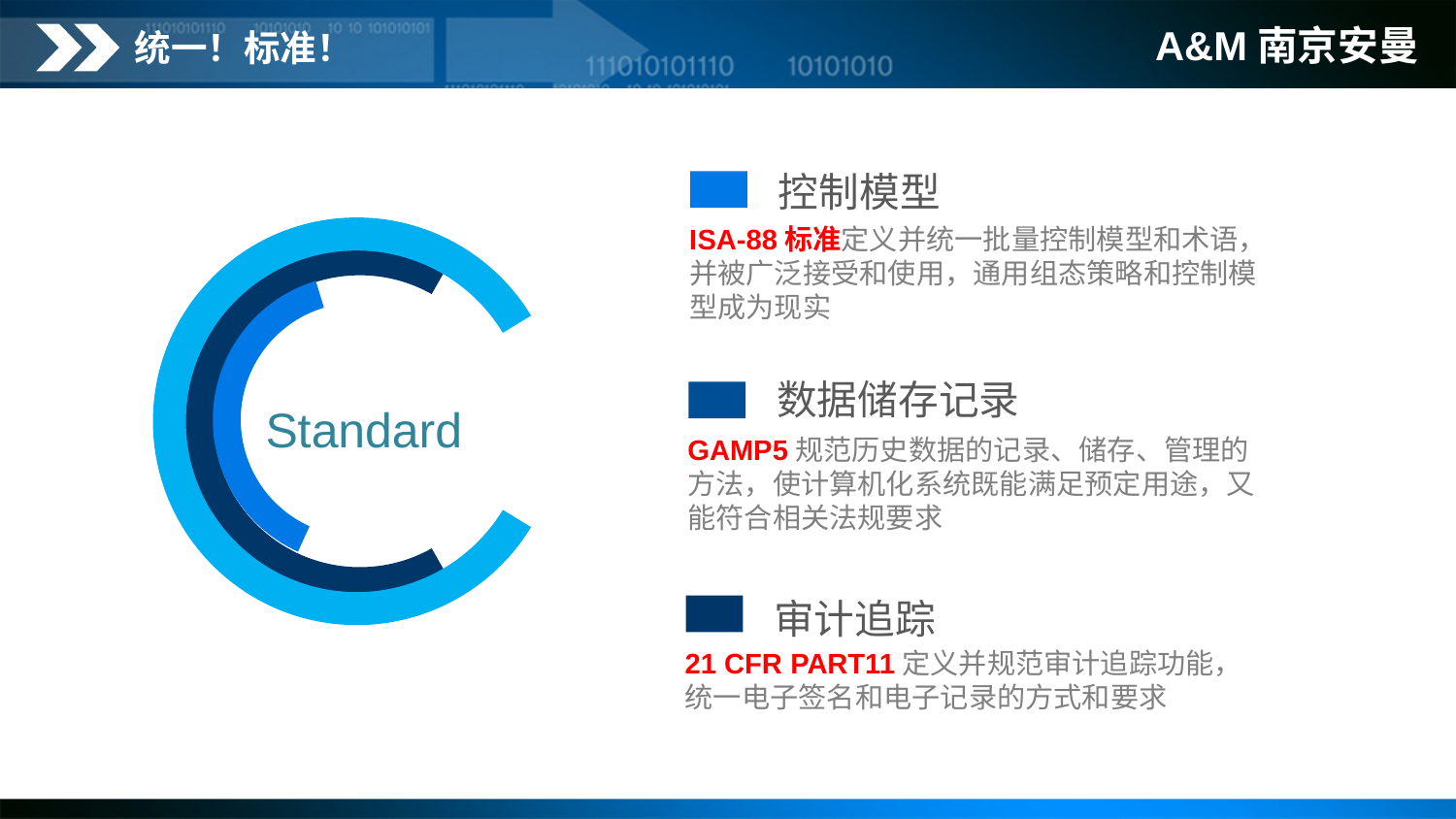

A&M南京安曼
统一！标准！

控制模型

ISA-88标准定义并统一批量控制模型和术语，并被广泛接受和使用，通用组态策略和控制模型成为现实

数据储存记录

GAMP5规范历史数据的记录、储存、管理的方法，使计算机化系统既能满足预定用途，又能符合相关法规要求
Standard
审计追踪

21 CFR PART11定义并规范审计追踪功能，统一电子签名和电子记录的方式和要求